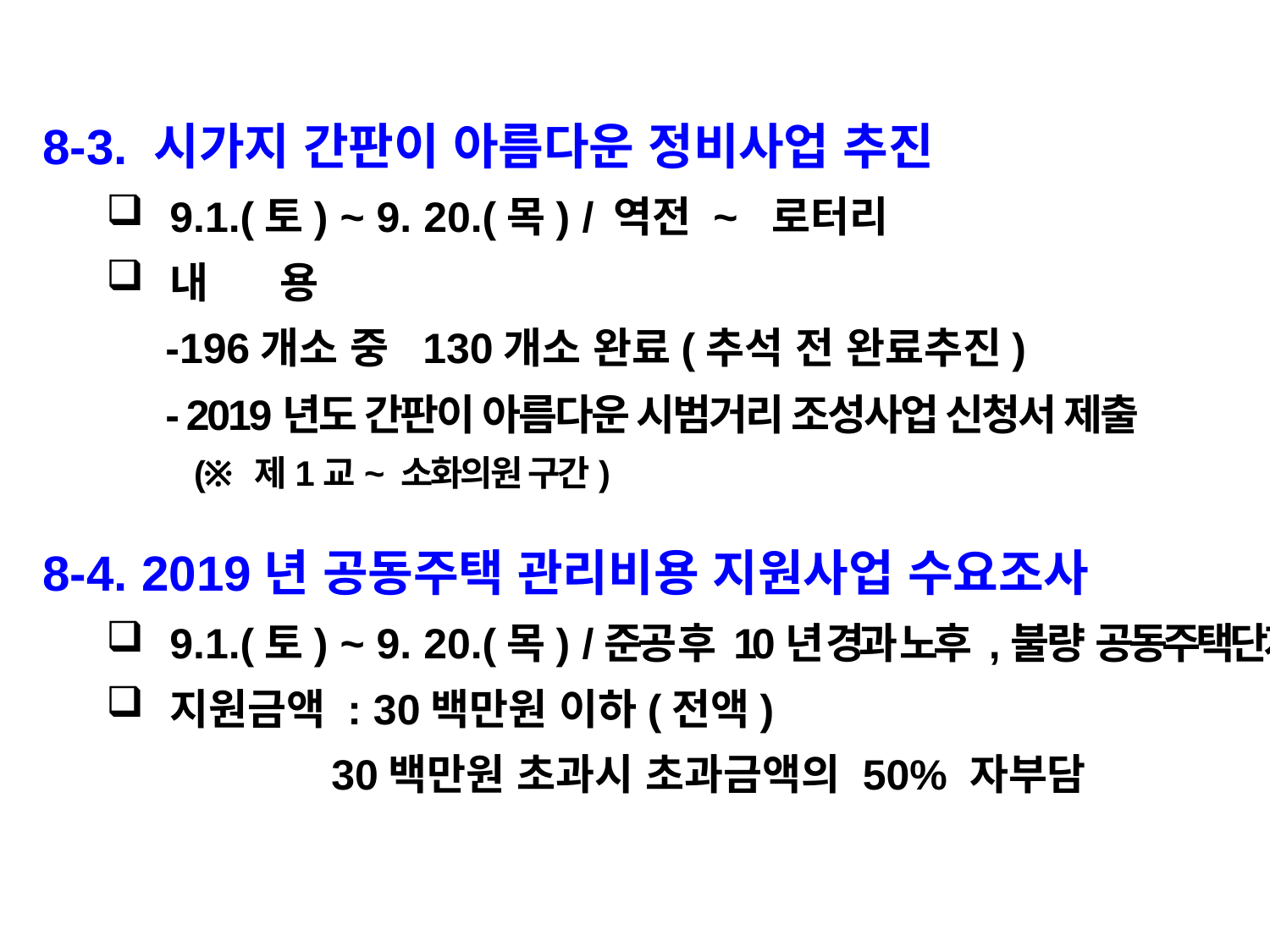

8-3. 시가지 간판이 아름다운 정비사업 추진
9.1.(토) ~ 9. 20.(목) / 역전 ~  로터리
내      용
     -196개소 중  130개소 완료(추석 전 완료추진)
     - 2019년도 간판이 아름다운 시범거리 조성사업 신청서 제출
            (※ 제1교~ 소화의원 구간)

8-4. 2019년 공동주택 관리비용 지원사업 수요조사
9.1.(토) ~ 9. 20.(목) /준공 후 10년 경과 노후 ,불량 공동주택단지
지원금액 : 30백만원 이하(전액)
                   30백만원 초과시 초과금액의 50% 자부담